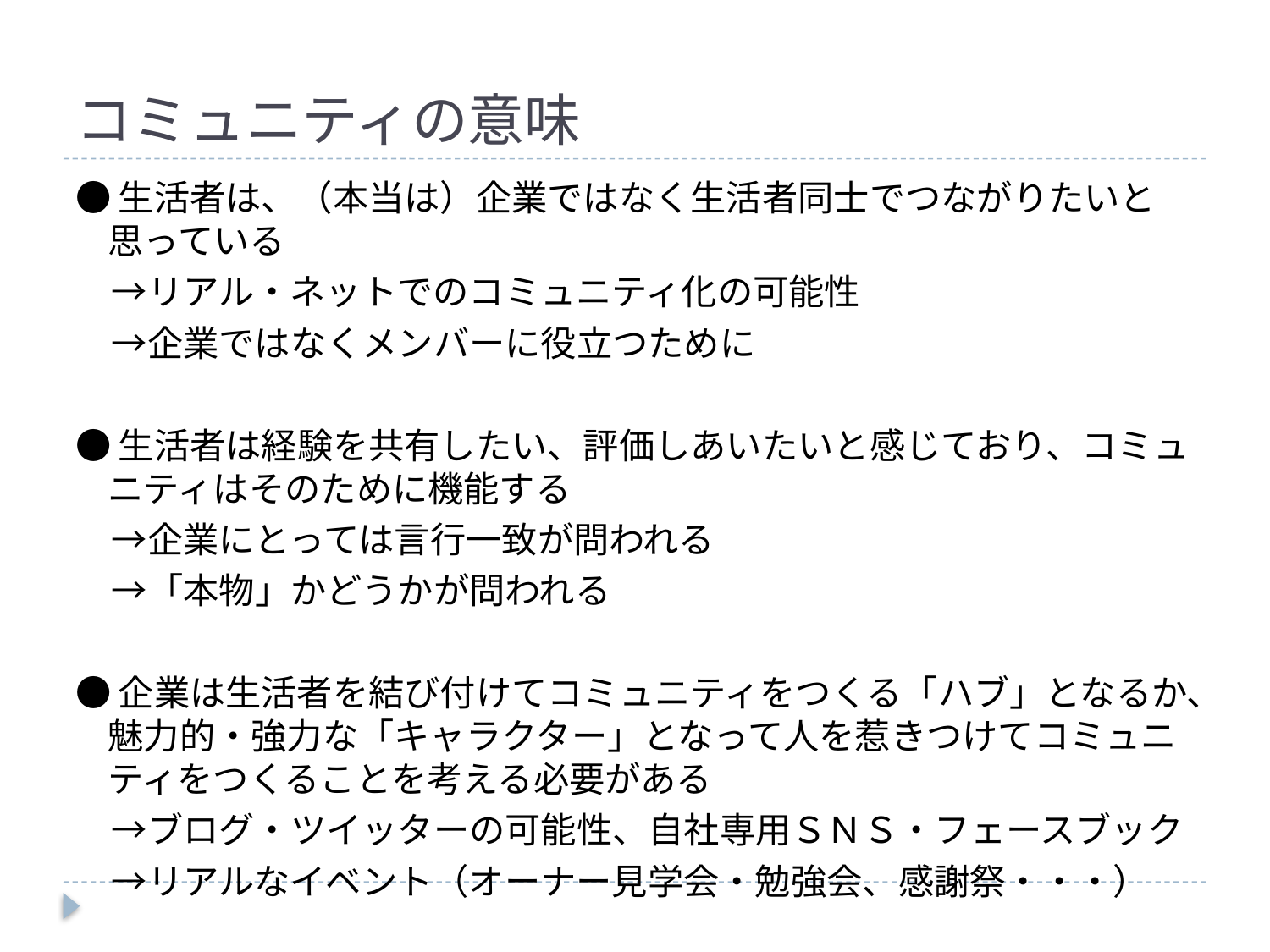

# コミュニティの意味
●生活者は、（本当は）企業ではなく生活者同士でつながりたいと思っている
　→リアル・ネットでのコミュニティ化の可能性
　→企業ではなくメンバーに役立つために

●生活者は経験を共有したい、評価しあいたいと感じており、コミュニティはそのために機能する
　→企業にとっては言行一致が問われる
　→「本物」かどうかが問われる

●企業は生活者を結び付けてコミュニティをつくる「ハブ」となるか、魅力的・強力な「キャラクター」となって人を惹きつけてコミュニティをつくることを考える必要がある
　→ブログ・ツイッターの可能性、自社専用ＳＮＳ・フェースブック
　→リアルなイベント（オーナー見学会・勉強会、感謝祭・・・）